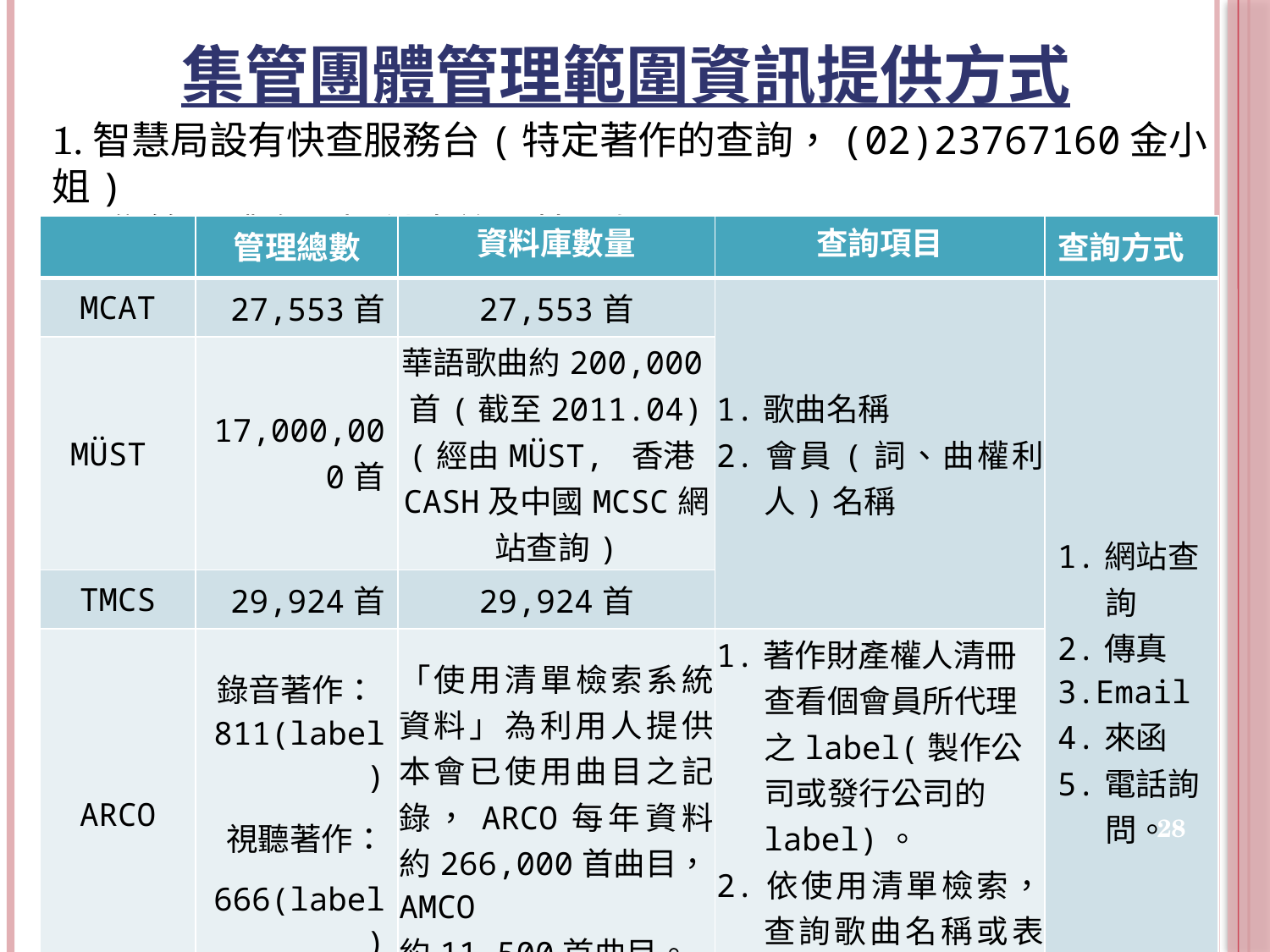

# 集管團體管理範圍資訊提供方式
1.智慧局設有快查服務台(特定著作的查詢，(02)23767160金小姐)
2.集管團體多已提供查詢，情形如下：
|  | 管理總數 | 資料庫數量 | 查詢項目 | 查詢方式 |
| --- | --- | --- | --- | --- |
| MCAT | 27,553首 | 27,553首 | 1.歌曲名稱 2.會員(詞、曲權利人)名稱 | 1.網站查詢 2.傳真 3.Email 4.來函 5.電話詢問。 |
| MÜST | 17,000,000首 | 華語歌曲約200,000首(截至2011.04)(經由MÜST, 香港CASH及中國MCSC網站查詢) |  |  |
| TMCS | 29,924首 | 29,924首 |  |  |
| ARCO | 錄音著作：811(label) 視聽著作： 666(label) | 「使用清單檢索系統資料」為利用人提供本會已使用曲目之記錄，ARCO每年資料約266,000首曲目，AMCO 約11,500首曲目。 | 1.著作財產權人清冊查看個會員所代理之label(製作公司或發行公司的label)。 2.依使用清單檢索，查詢歌曲名稱或表演人名稱。 |  |
| RPAT | 60,000餘首 |  | 歌曲名稱或會員名稱 |  |
| COLCCMA | 1,300筆 | 無 |  |  |
28